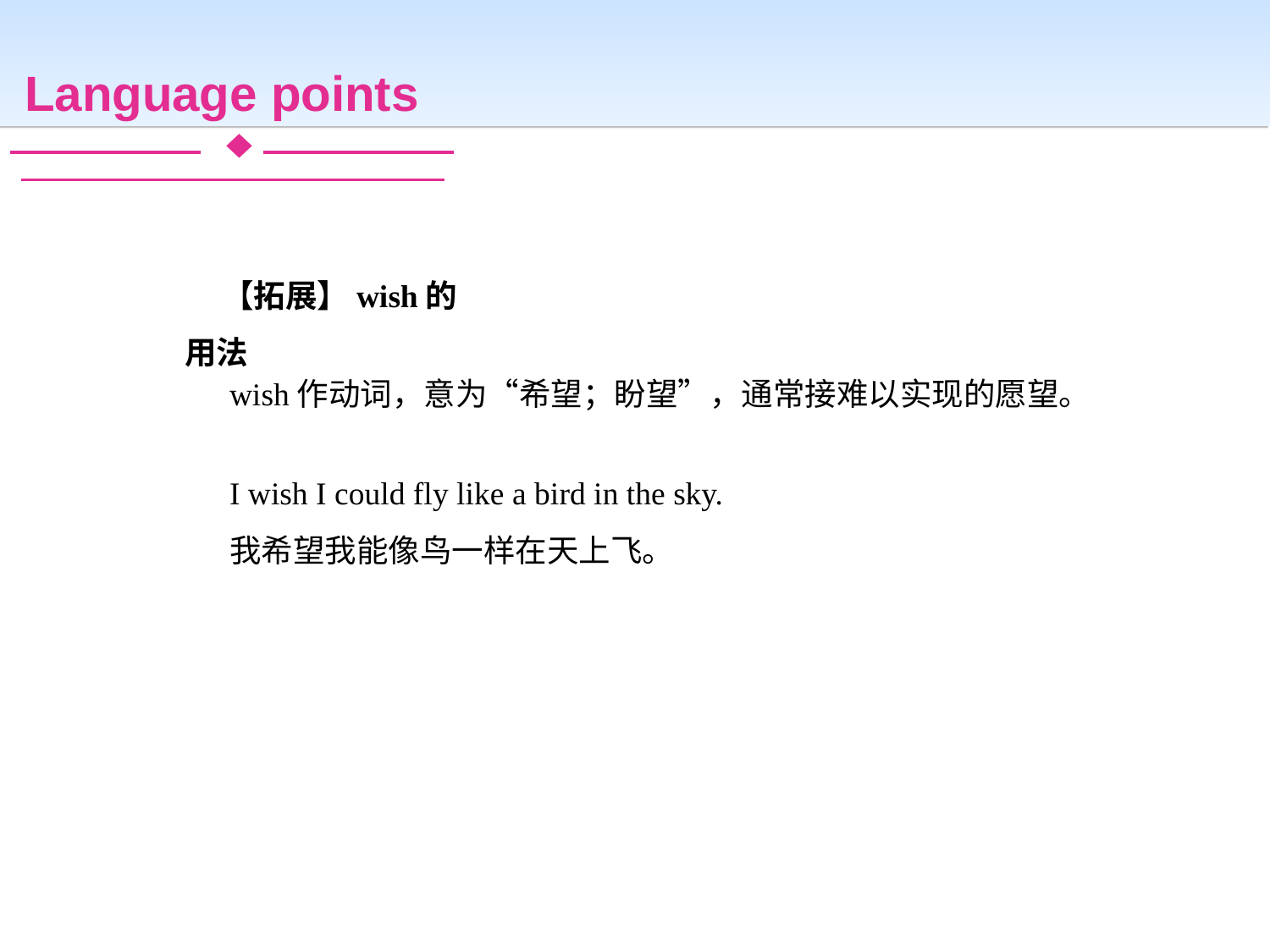

Language points

【拓展】wish的用法
wish作动词，意为“希望；盼望”，通常接难以实现的愿望。
I wish I could fly like a bird in the sky.
我希望我能像鸟一样在天上飞。